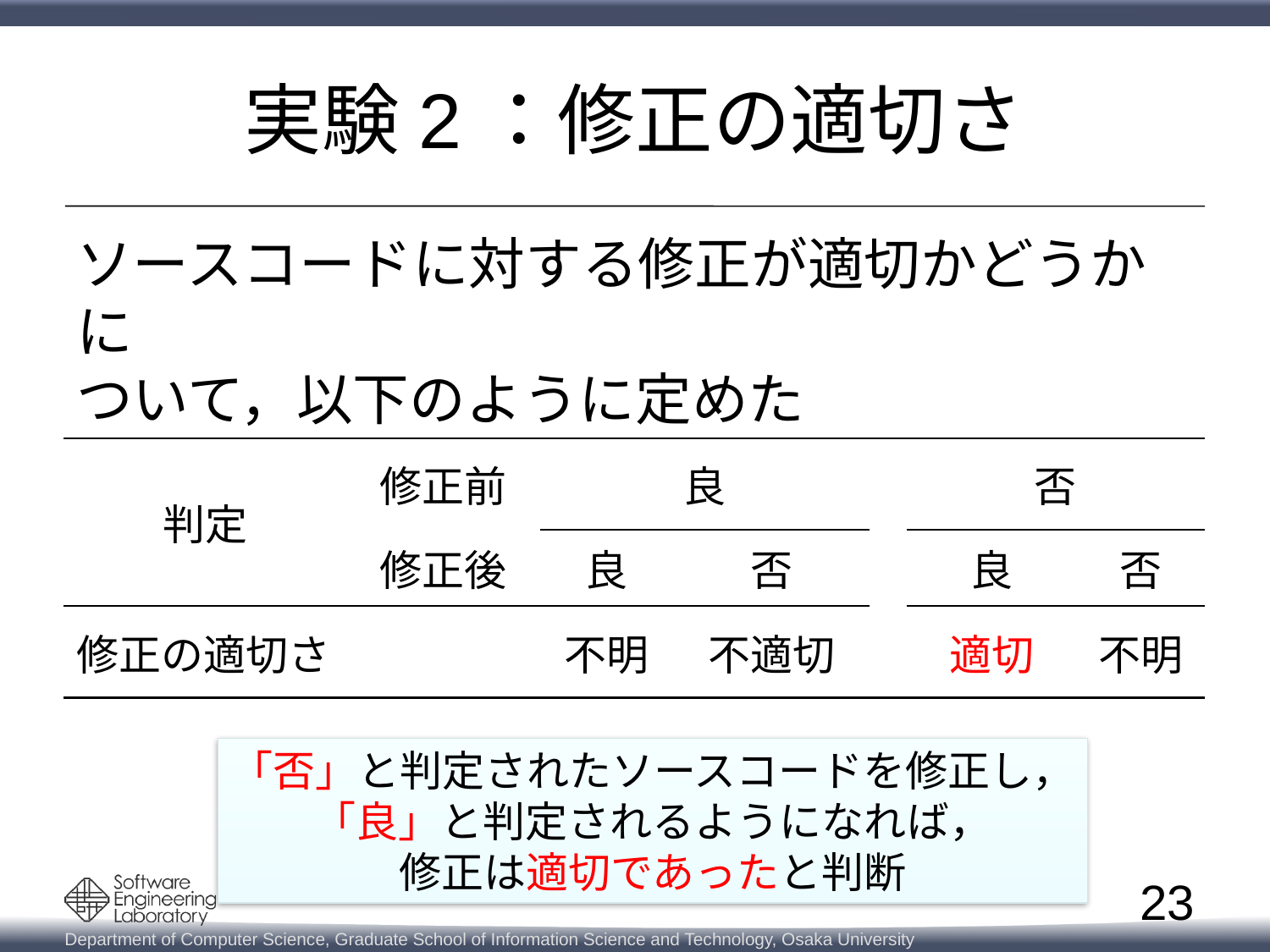

# 実験2：修正の適切さ
ソースコードに対する修正が適切かどうかに
ついて，以下のように定めた
| 判定 | 修正前 | 良 |  |  | 否 |  |
| --- | --- | --- | --- | --- | --- | --- |
|  | 修正後 | 良 | 否 |  | 良 | 否 |
| 修正の適切さ |  | 不明 | 不適切 |  | 適切 | 不明 |
「否」と判定されたソースコードを修正し，
「良」と判定されるようになれば，
修正は適切であったと判断
23